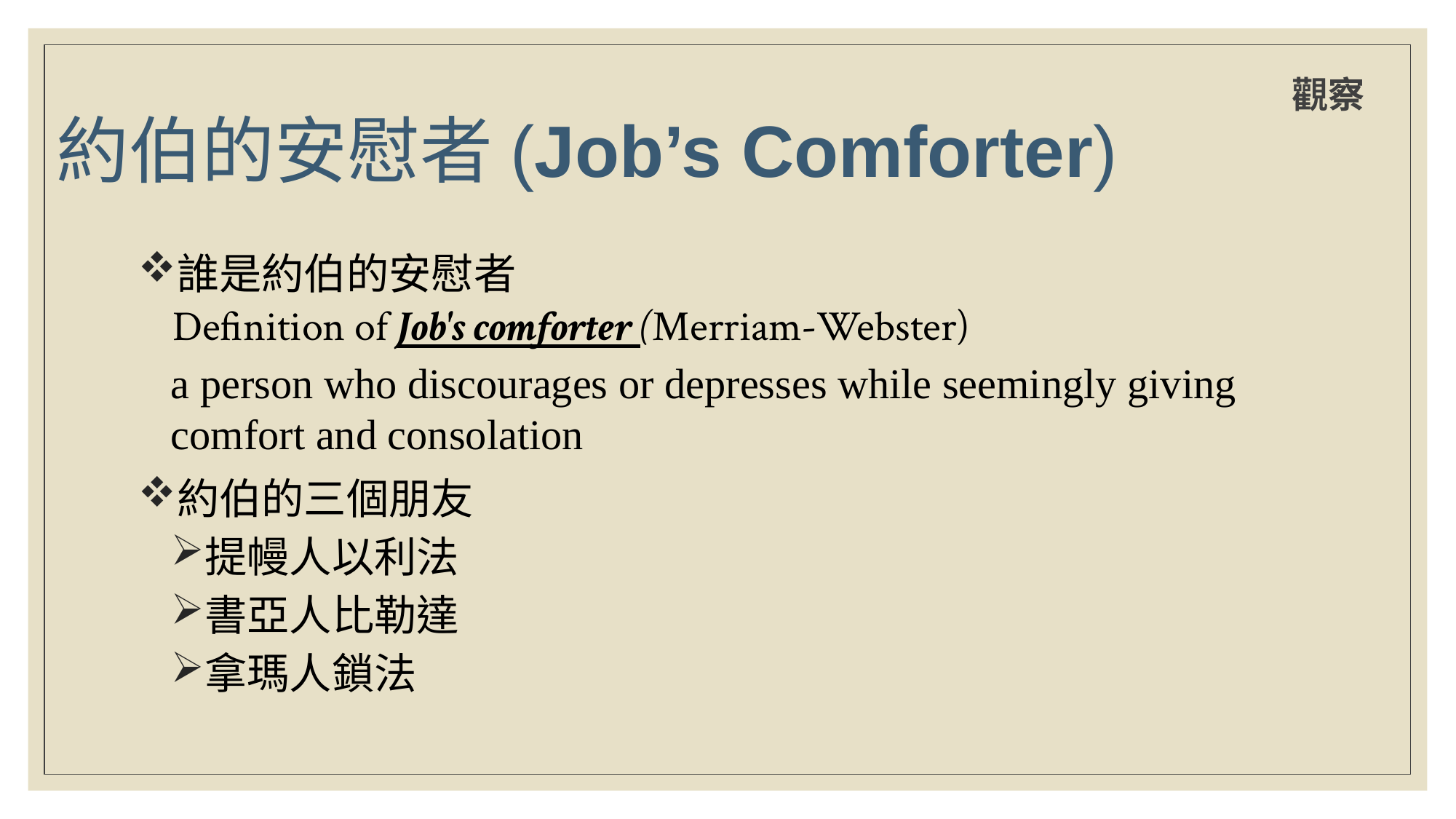

# 約伯的安慰者(Job’s Comforter)
觀察
誰是約伯的安慰者
Definition of Job's comforter (Merriam-Webster)
a person who discourages or depresses while seemingly giving comfort and consolation
約伯的三個朋友
提幔人以利法
書亞人比勒達
拿瑪人鎖法